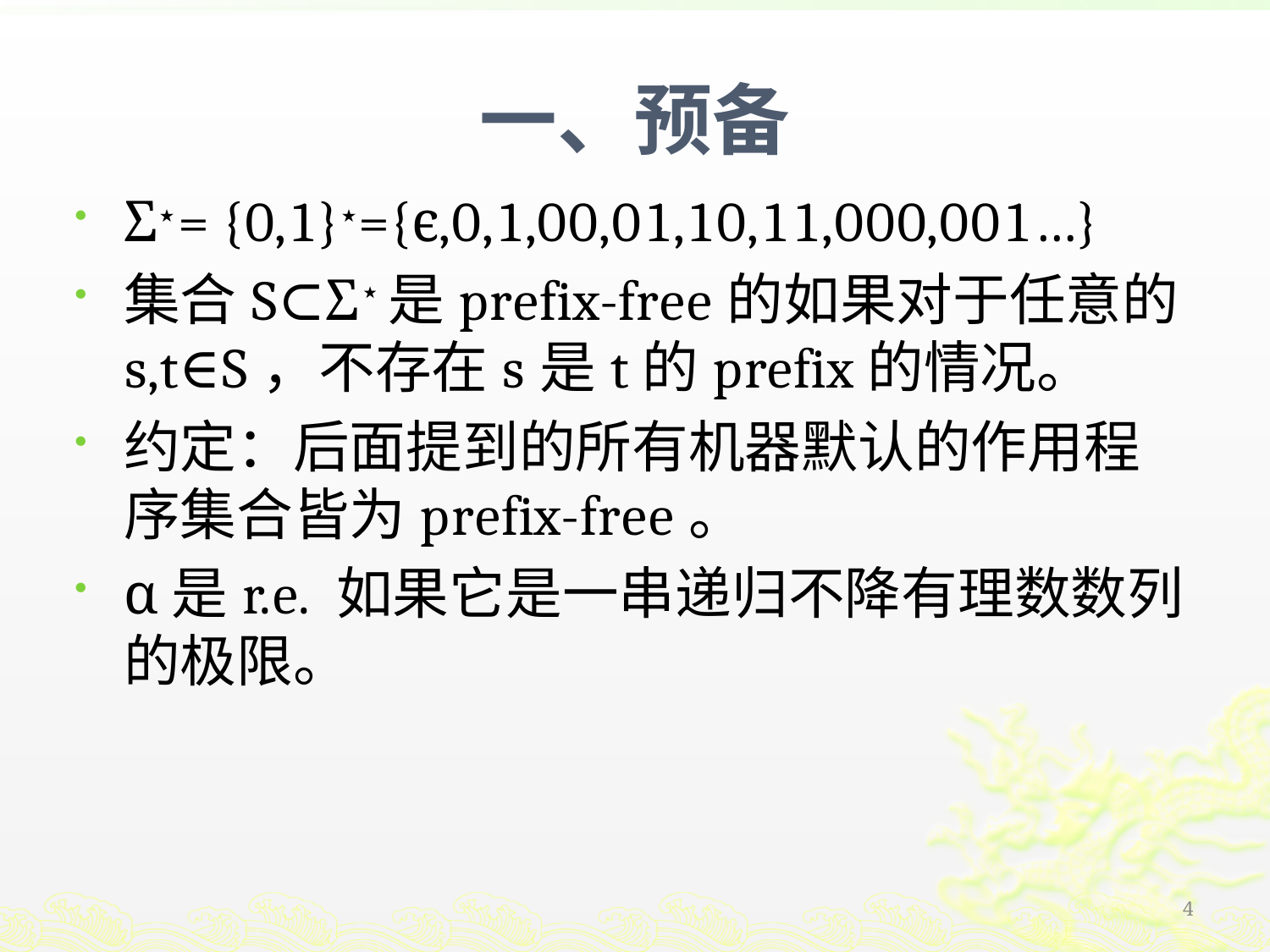

# 一、预备
Σ⋆= {0,1}⋆={ϵ,0,1,00,01,10,11,000,001…}
集合S⊂Σ⋆是prefix-free的如果对于任意的s,t∈S，不存在s是t的prefix的情况。
约定：后面提到的所有机器默认的作用程序集合皆为prefix-free。
α是r.e. 如果它是一串递归不降有理数数列的极限。
4